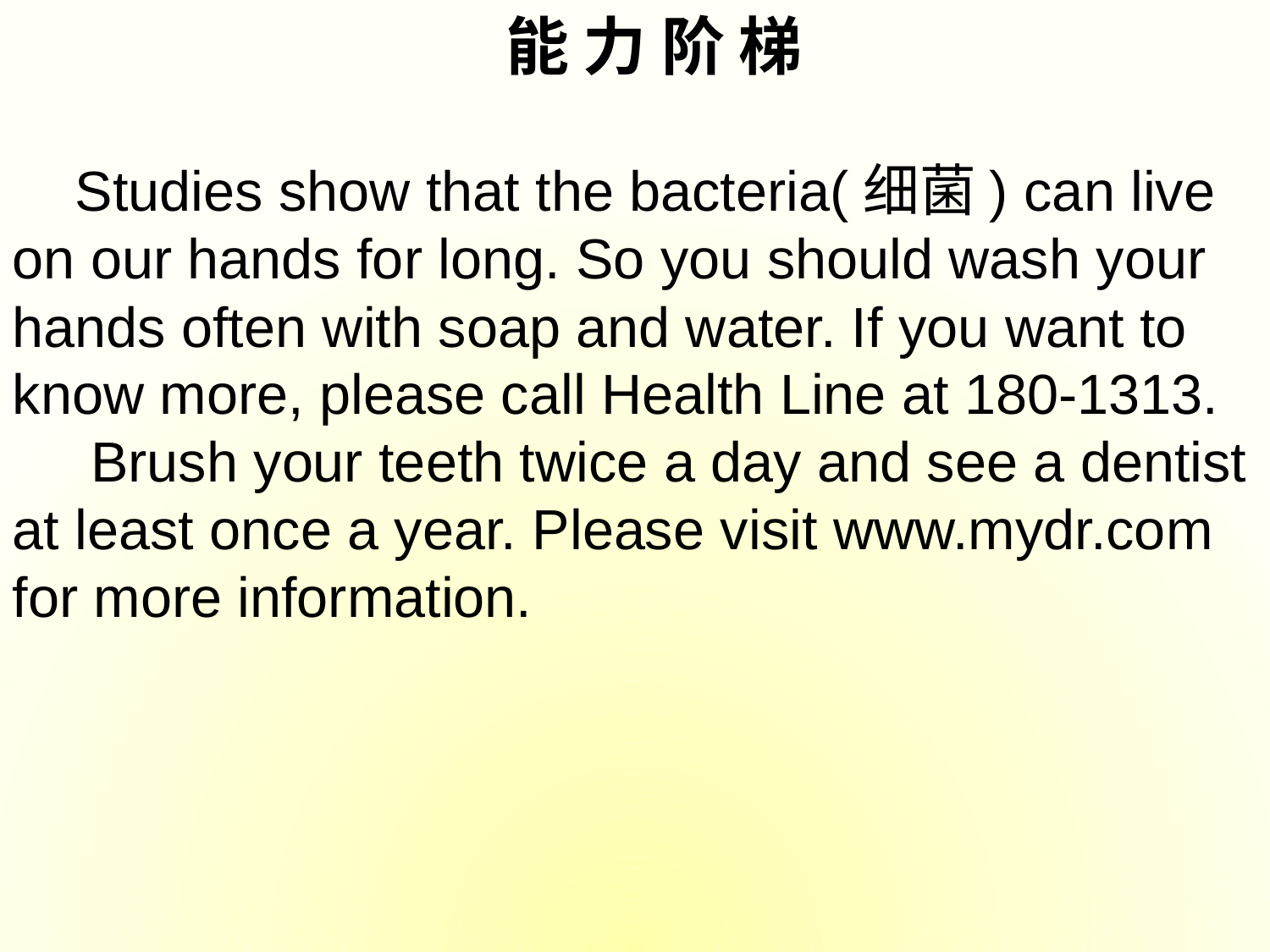

能 力 阶 梯
    Studies show that the bacteria(细菌) can live on our hands for long. So you should wash your hands often with soap and water. If you want to know more, please call Health Line at 180-1313.
     Brush your teeth twice a day and see a dentist at least once a year. Please visit www.mydr.com for more information.